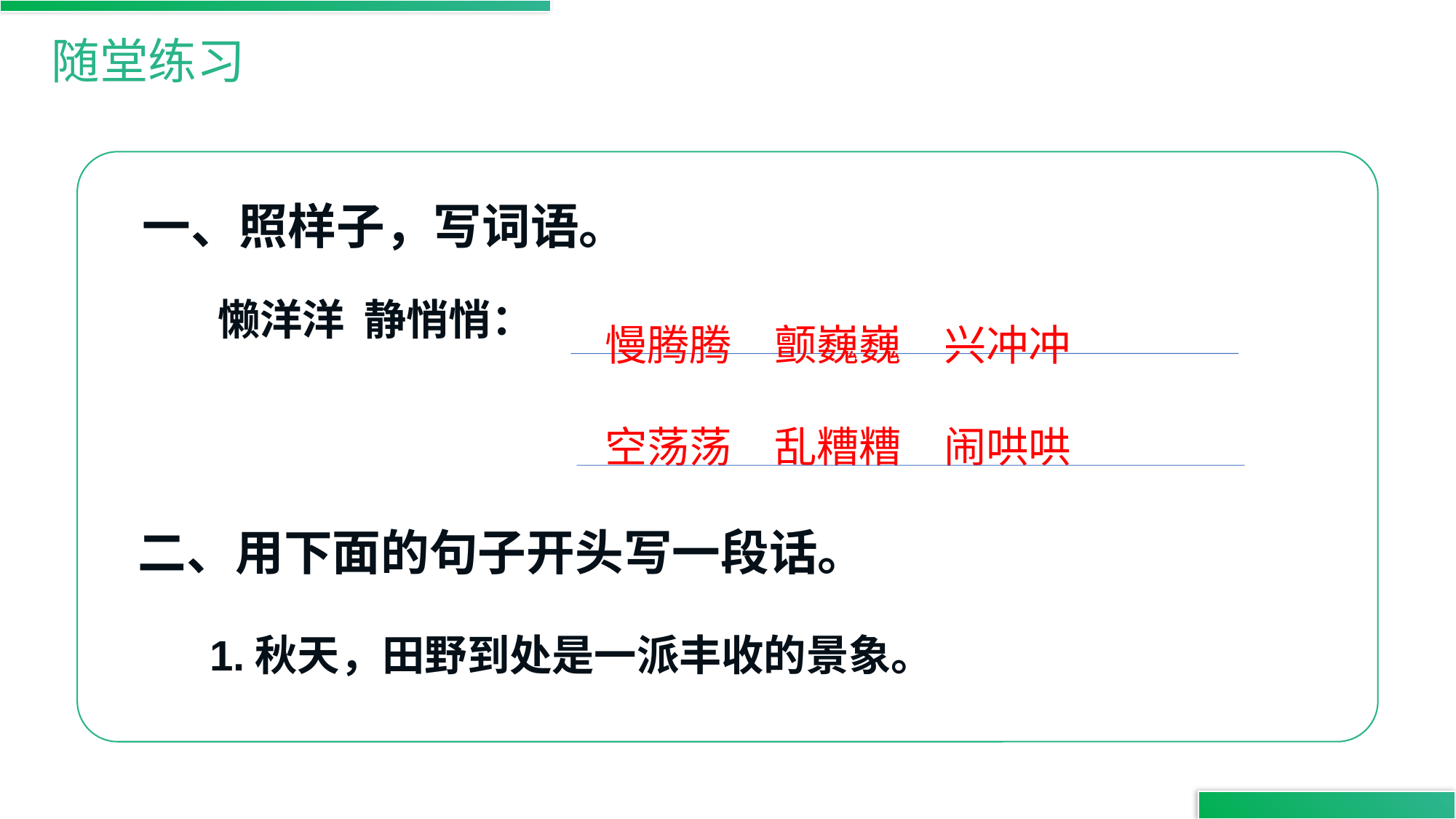

随堂练习
一、照样子，写词语。
慢腾腾  颤巍巍  兴冲冲
空荡荡  乱糟糟  闹哄哄
懒洋洋  静悄悄：
二、用下面的句子开头写一段话。
1.秋天，田野到处是一派丰收的景象。